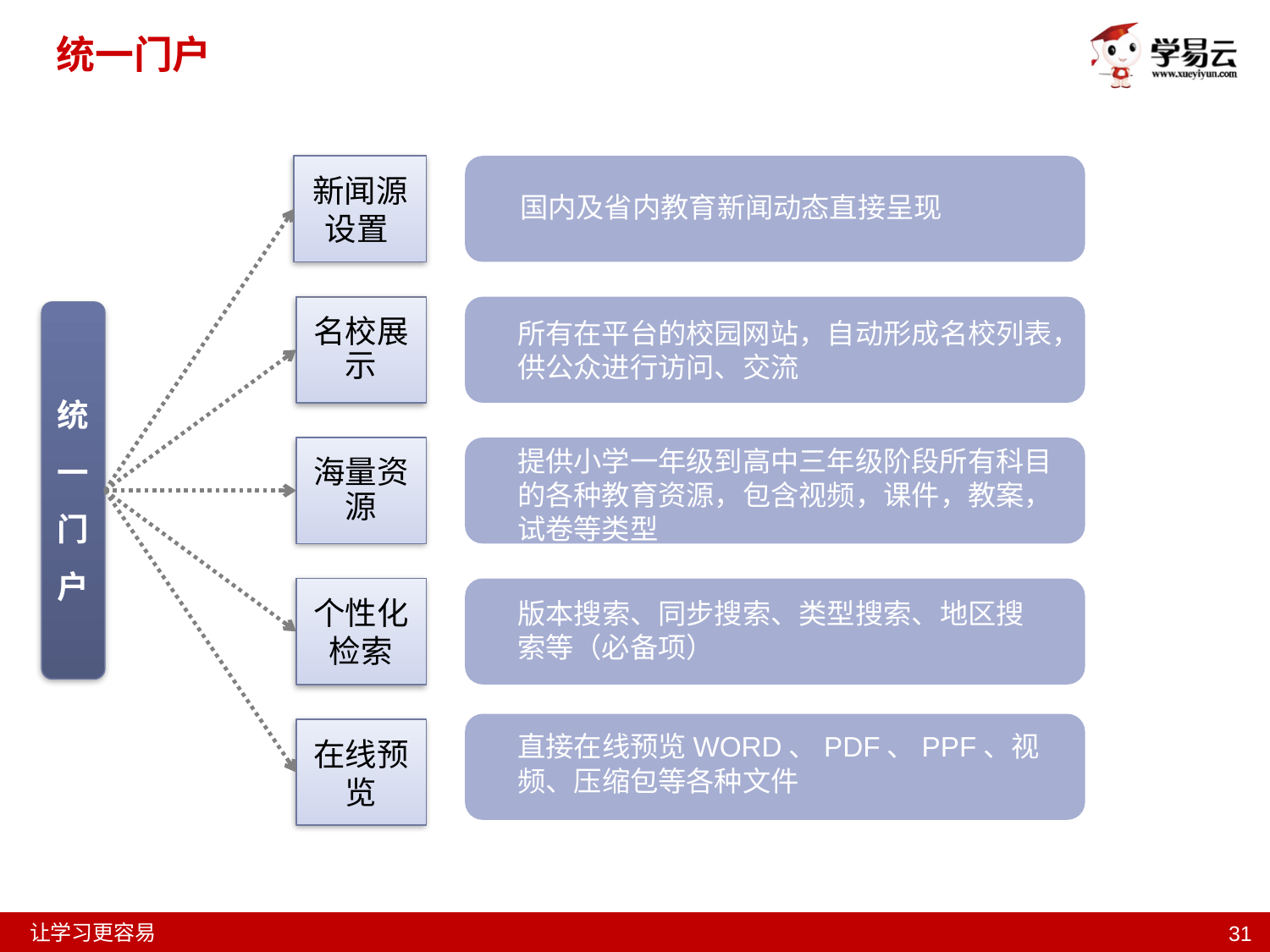

统一门户
新闻源设置

国内及省内教育新闻动态直接呈现
名校展示

统一门户
所有在平台的校园网站，自动形成名校列表，供公众进行访问、交流

提供小学一年级到高中三年级阶段所有科目的各种教育资源，包含视频，课件，教案，试卷等类型
海量资源
个性化检索

版本搜索、同步搜索、类型搜索、地区搜索等（必备项）

在线预览
直接在线预览WORD、PDF、PPF、视频、压缩包等各种文件